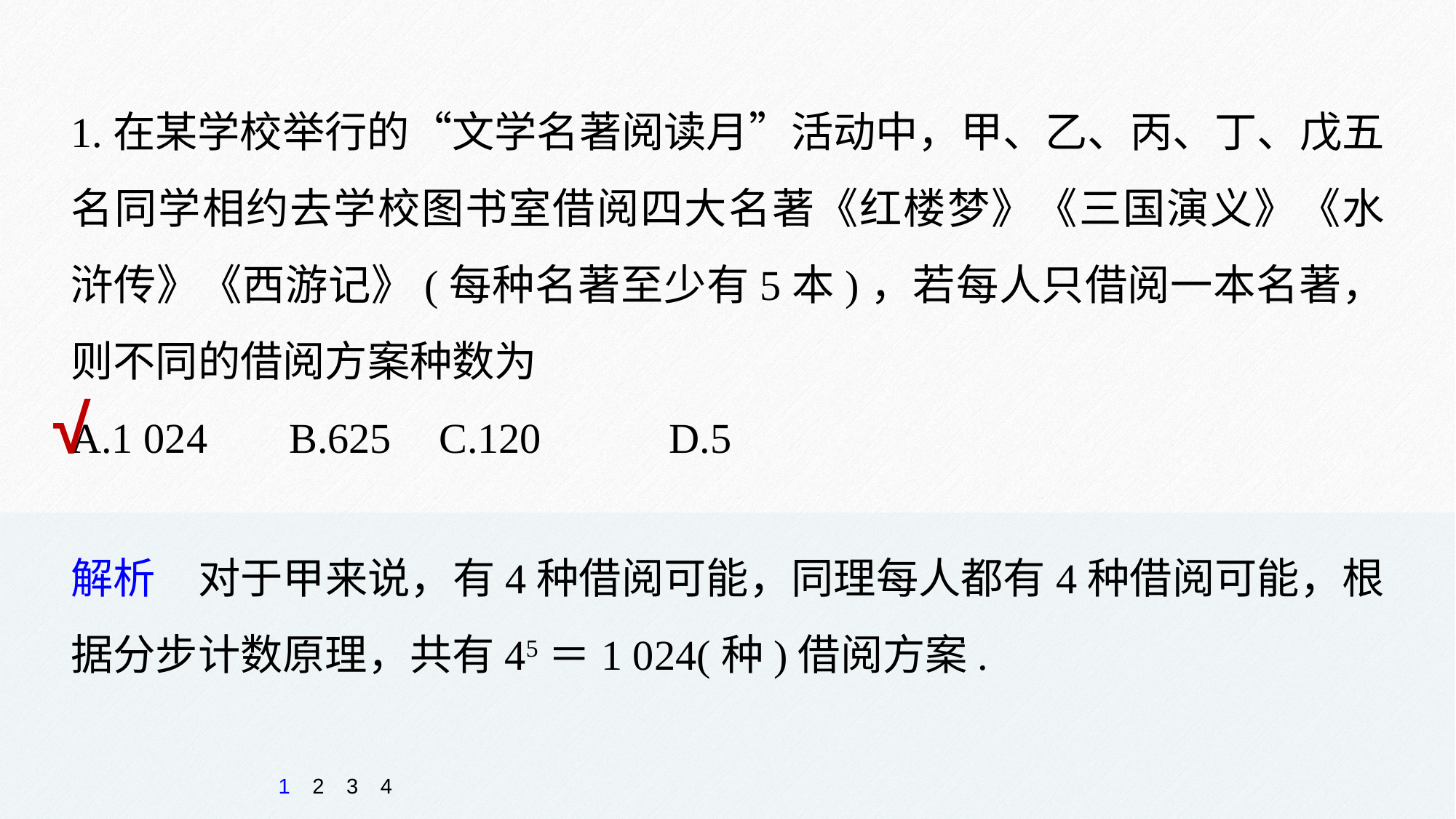

1.在某学校举行的“文学名著阅读月”活动中，甲、乙、丙、丁、戊五名同学相约去学校图书室借阅四大名著《红楼梦》《三国演义》《水浒传》《西游记》(每种名著至少有5本)，若每人只借阅一本名著，则不同的借阅方案种数为
A.1 024  	B.625    C.120  	     D.5
√
解析　对于甲来说，有4种借阅可能，同理每人都有4种借阅可能，根据分步计数原理，共有45＝1 024(种)借阅方案.
1
2
3
4